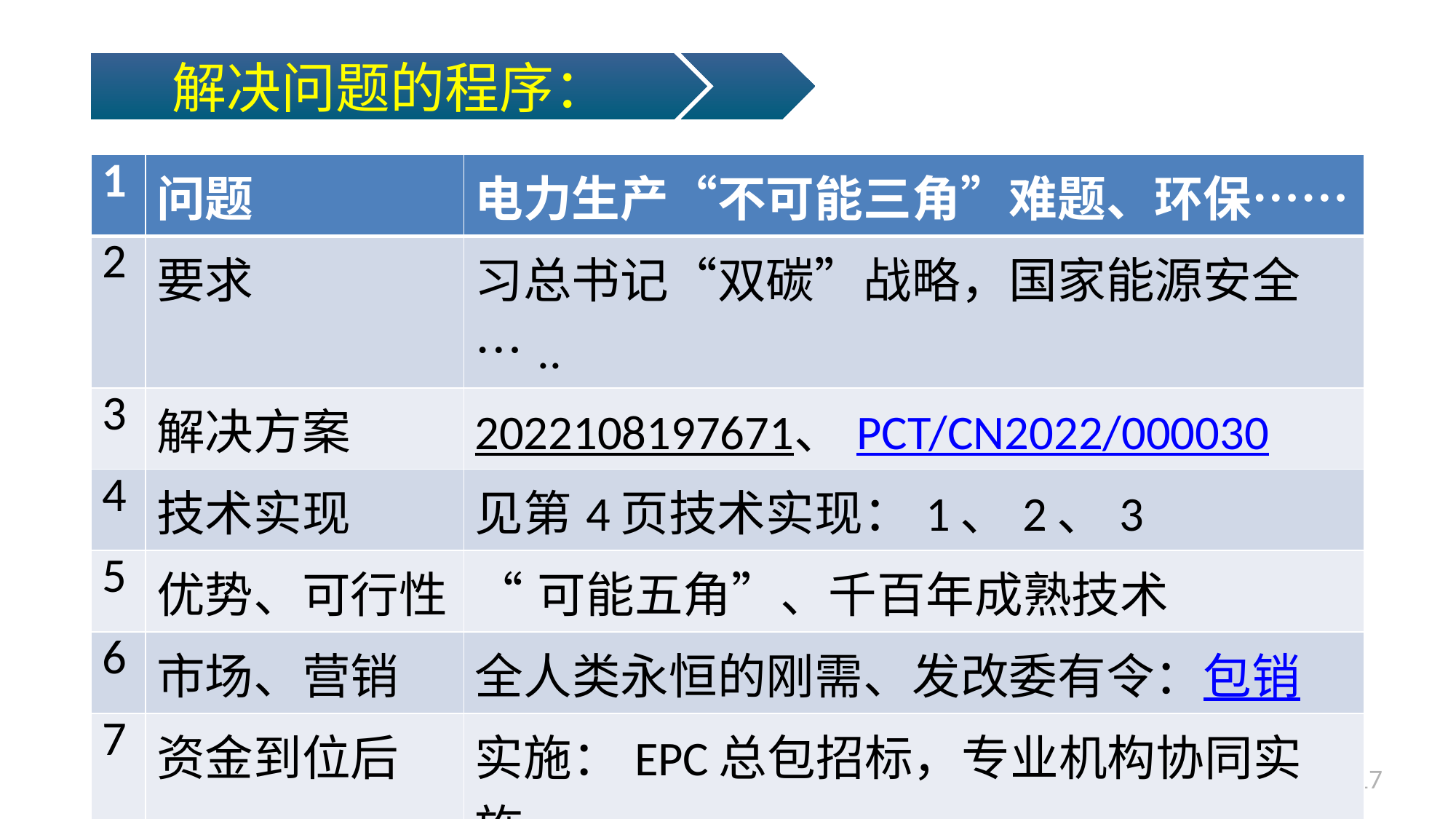

解决问题的程序：

| 1 | 问题 | 电力生产“不可能三角”难题、环保…… |
| --- | --- | --- |
| 2 | 要求 | 习总书记“双碳”战略，国家能源安全….. |
| 3 | 解决方案 | 2022108197671、PCT/CN2022/000030 |
| 4 | 技术实现 | 见第4页技术实现：1、2、3 |
| 5 | 优势、可行性 | “可能五角”、千百年成熟技术 |
| 6 | 市场、营销 | 全人类永恒的刚需、发改委有令：包销 |
| 7 | 资金到位后 | 实施：EPC总包招标，专业机构协同实施。 |
| 8 | 系统工程应 术业有专攻 | 立项、设计、建设、监理等微观战术层面的具体细节问题均由各专业单位对口解决。 |
17